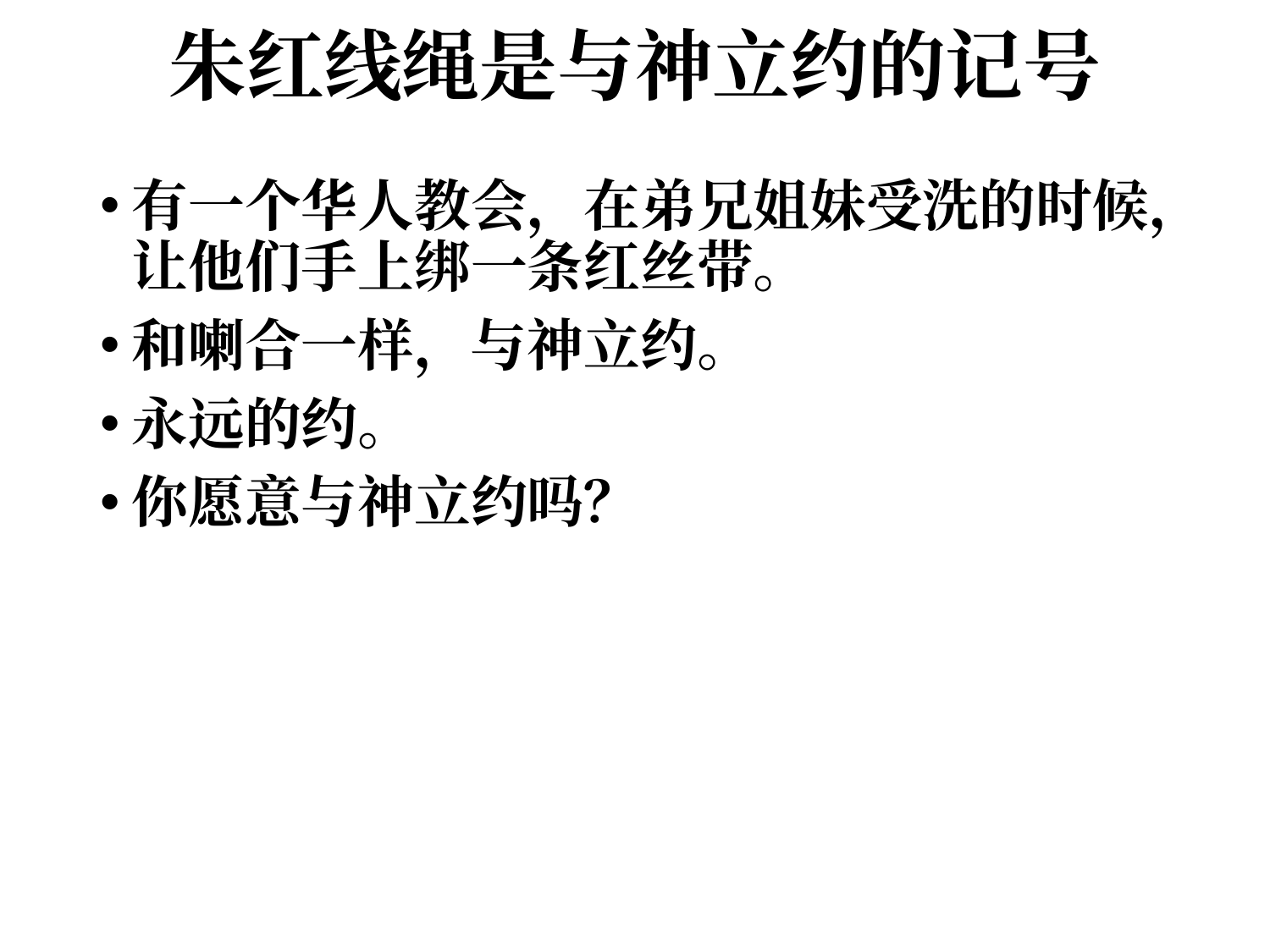

# 朱红线绳是与神立约的记号
有一个华人教会，在弟兄姐妹受洗的时候，让他们手上绑一条红丝带。
和喇合一样，与神立约。
永远的约。
你愿意与神立约吗？